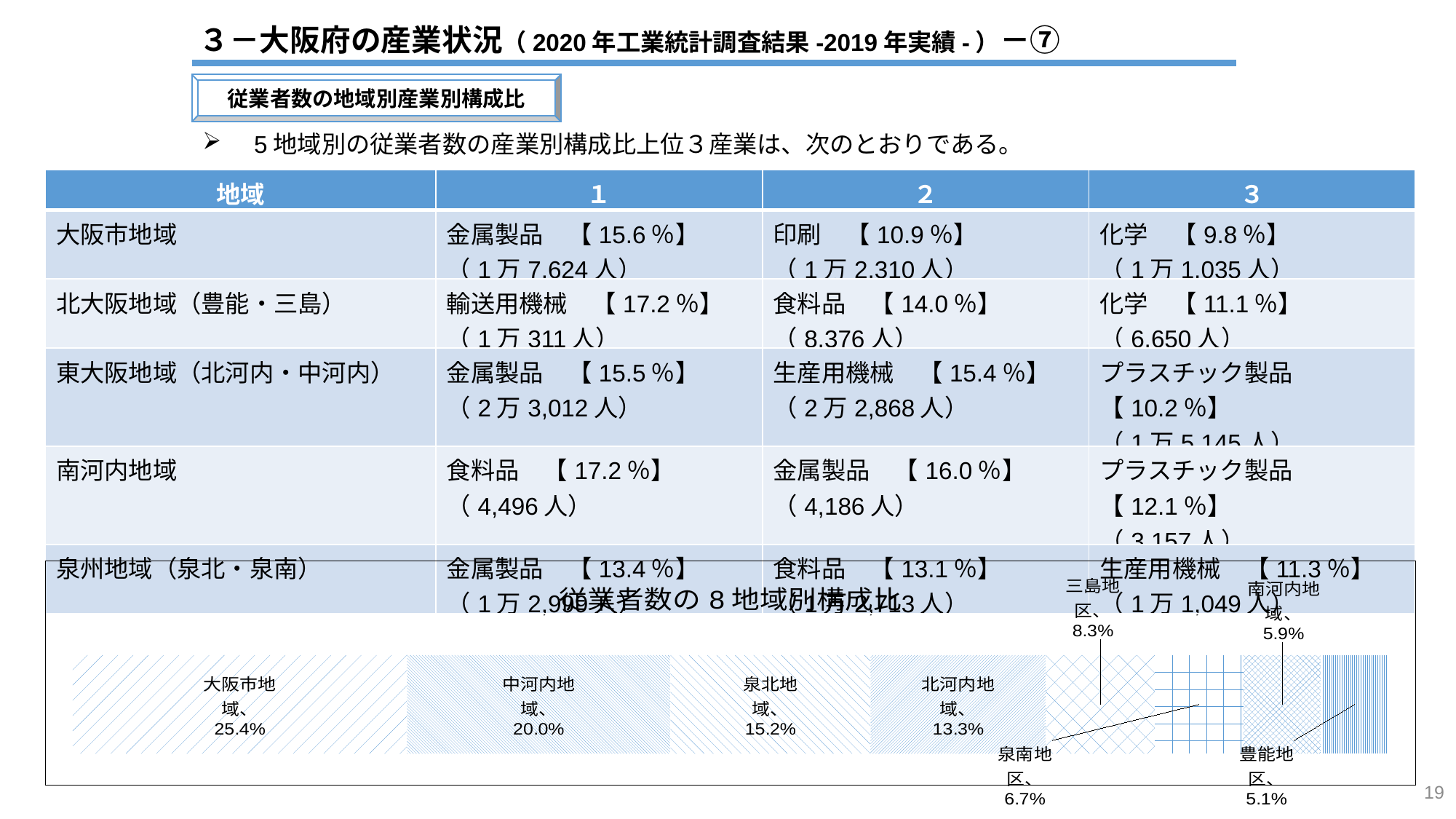

３－大阪府の産業状況（2020年工業統計調査結果-2019年実績-）－⑦
従業者数の地域別産業別構成比
　5地域別の従業者数の産業別構成比上位３産業は、次のとおりである。
| 地域 | １ | ２ | ３ |
| --- | --- | --- | --- |
| 大阪市地域 | 金属製品　【15.6％】 （1万7,624人） | 印刷　【10.9％】 （1万2,310人） | 化学　【9.8％】 （1万1,035人） |
| 北大阪地域（豊能・三島） | 輸送用機械　【17.2％】 （1万311人） | 食料品　【14.0％】 （8,376人） | 化学　【11.1％】 （6,650人） |
| 東大阪地域（北河内・中河内） | 金属製品　【15.5％】 （2万3,012人） | 生産用機械　【15.4％】 （2万2,868人） | プラスチック製品　【10.2％】 （1万5,145人） |
| 南河内地域 | 食料品　【17.2％】 （4,496人） | 金属製品　【16.0％】 （4,186人） | プラスチック製品　【12.1％】 （3,157人） |
| 泉州地域（泉北・泉南） | 金属製品　【13.4％】 （1万2,999人） | 食料品　【13.1％】 （1万2,713人） | 生産用機械　【11.3％】 （1万1,049人） |

### Chart: 従業者数の8地域別構成比

| Category | 大阪市地域 | 中河内地域 | 泉北地域 | 北河内地域 | 三島地区 | 泉南地区 | 南河内地域 | 豊能地区 |
|---|---|---|---|---|---|---|---|---|
| 構成比 | 0.254 | 0.2 | 0.152 | 0.133 | 0.083 | 0.067 | 0.059 | 0.051 |
19